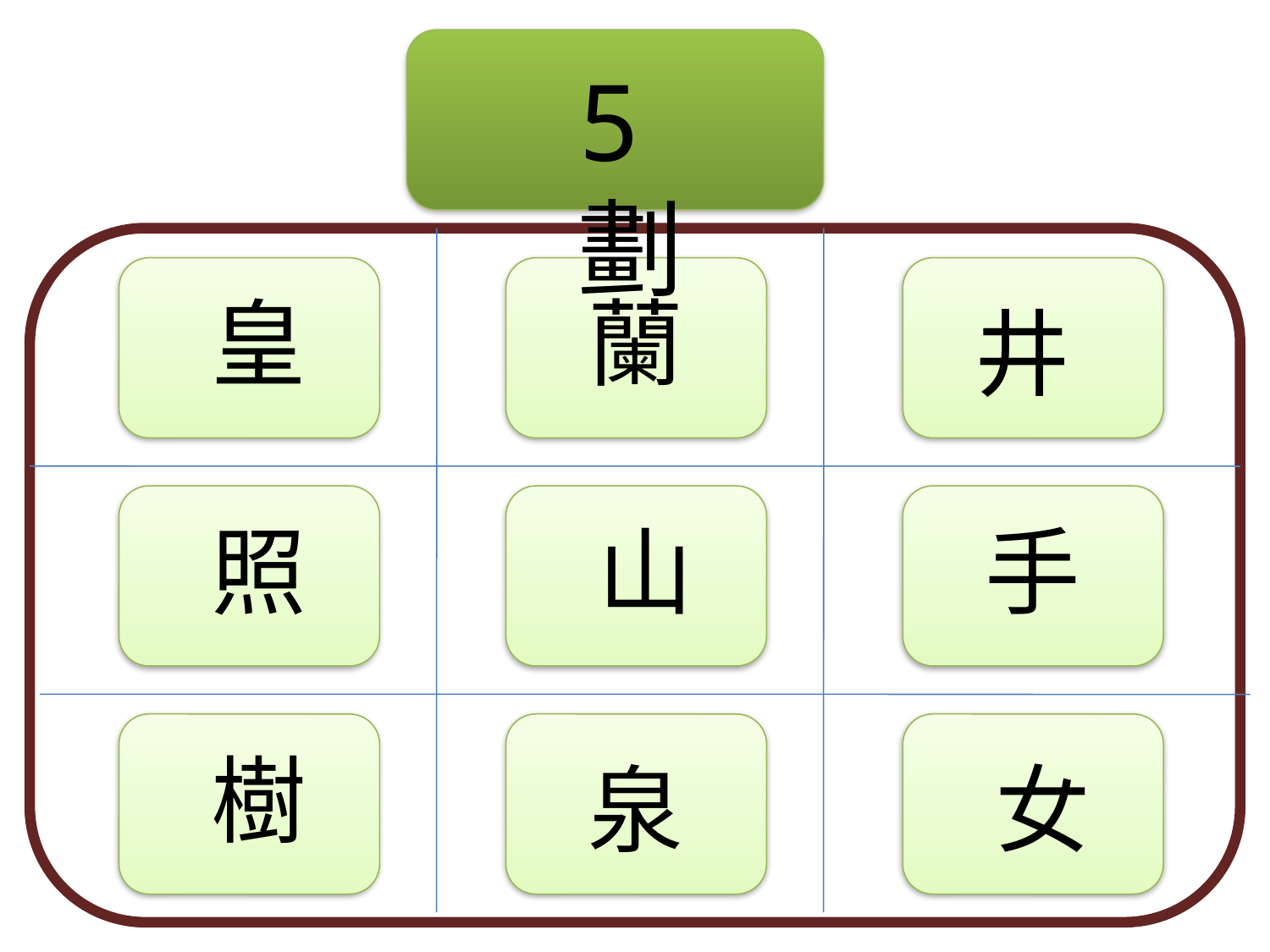

5劃

皇
蘭
井

照
山
手

樹
泉
女